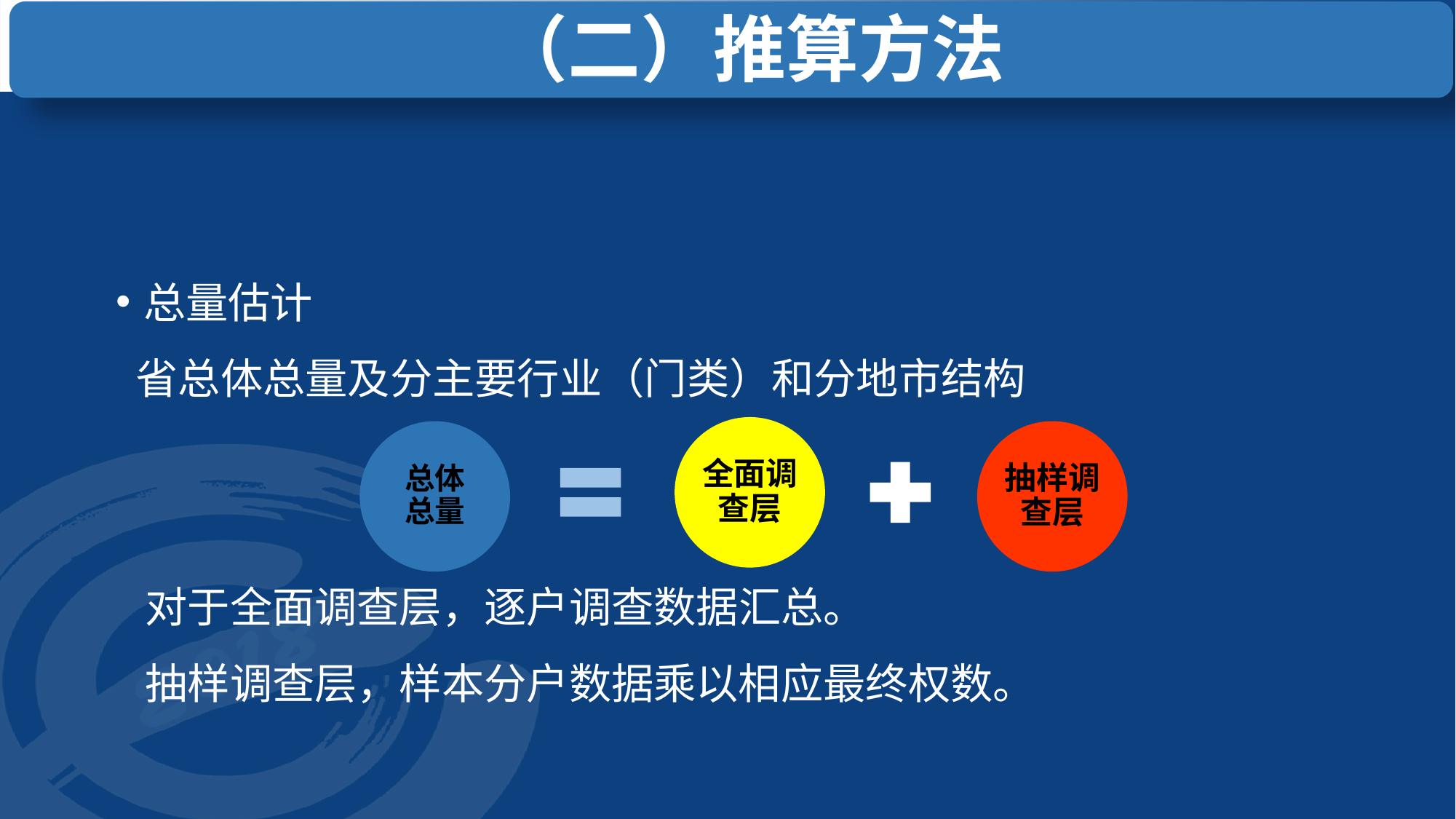

（二）推算方法

总量估计
 省总体总量及分主要行业（门类）和分地市结构

  对于全面调查层，逐户调查数据汇总。
  抽样调查层，样本分户数据乘以相应最终权数。

全面调查层

总体
总量

抽样调查层